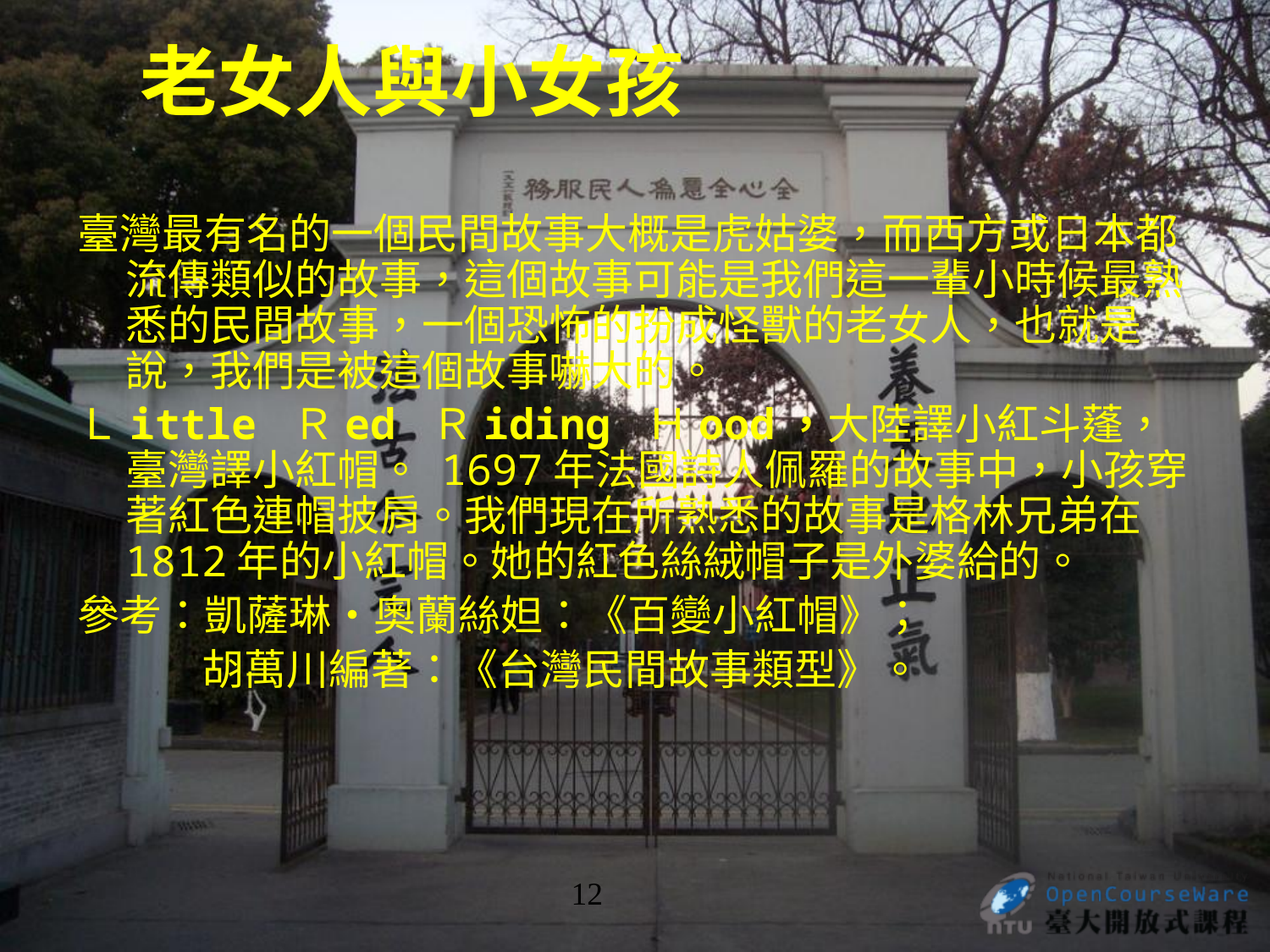

# 老女人與小女孩
臺灣最有名的一個民間故事大概是虎姑婆，而西方或日本都流傳類似的故事，這個故事可能是我們這一輩小時候最熟悉的民間故事，一個恐怖的扮成怪獸的老女人，也就是說，我們是被這個故事嚇大的。
Ｌittle Ｒed Ｒiding Ｈood，大陸譯小紅斗蓬，臺灣譯小紅帽。 1697年法國詩人佩羅的故事中，小孩穿著紅色連帽披肩。我們現在所熟悉的故事是格林兄弟在1812年的小紅帽。她的紅色絲絨帽子是外婆給的。
參考：凱薩琳‧奧蘭絲妲：《百變小紅帽》；
            胡萬川編著：《台灣民間故事類型》。

12